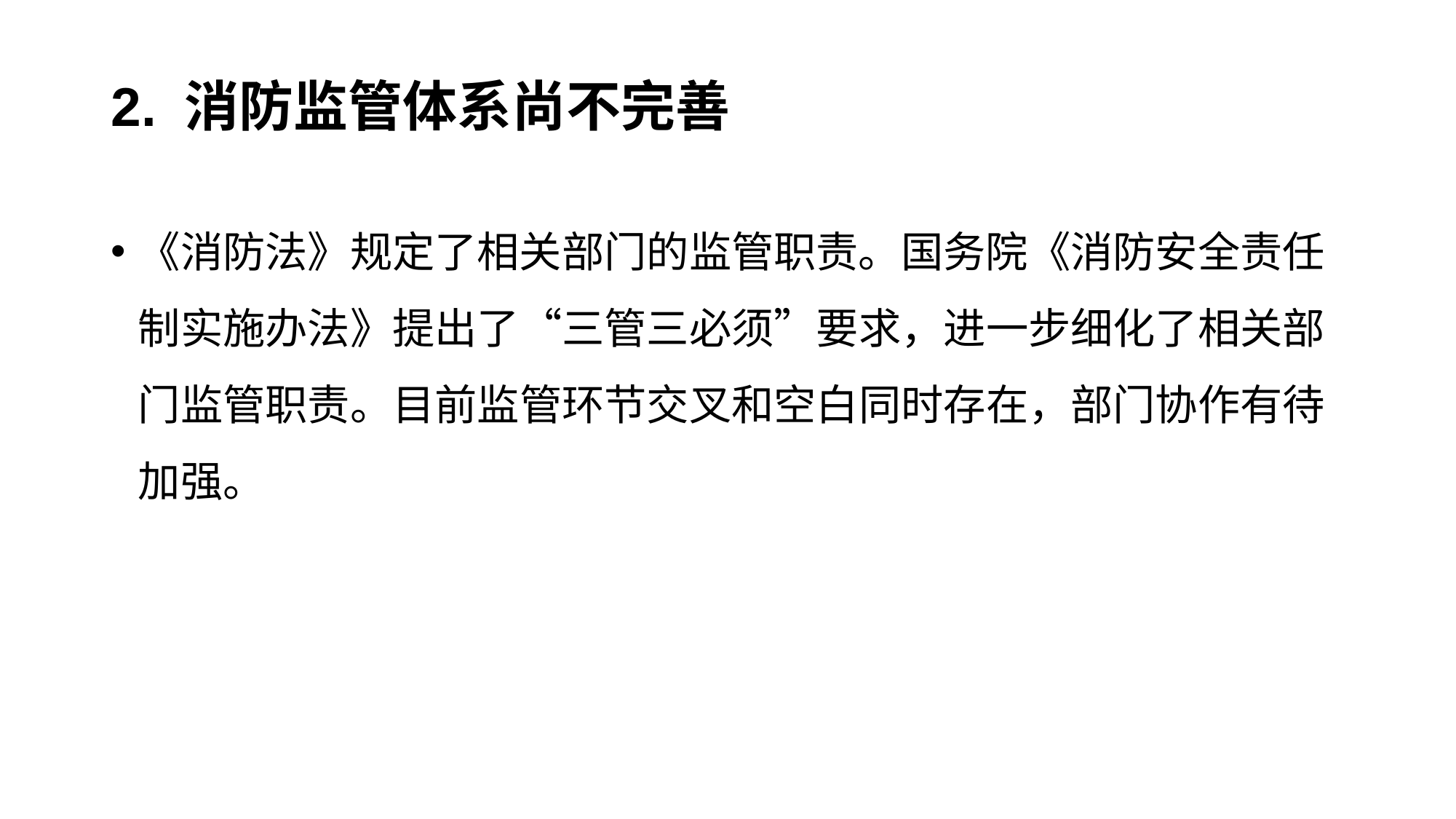

# 2. 消防监管体系尚不完善
《消防法》规定了相关部门的监管职责。国务院《消防安全责任制实施办法》提出了“三管三必须”要求，进一步细化了相关部门监管职责。目前监管环节交叉和空白同时存在，部门协作有待加强。